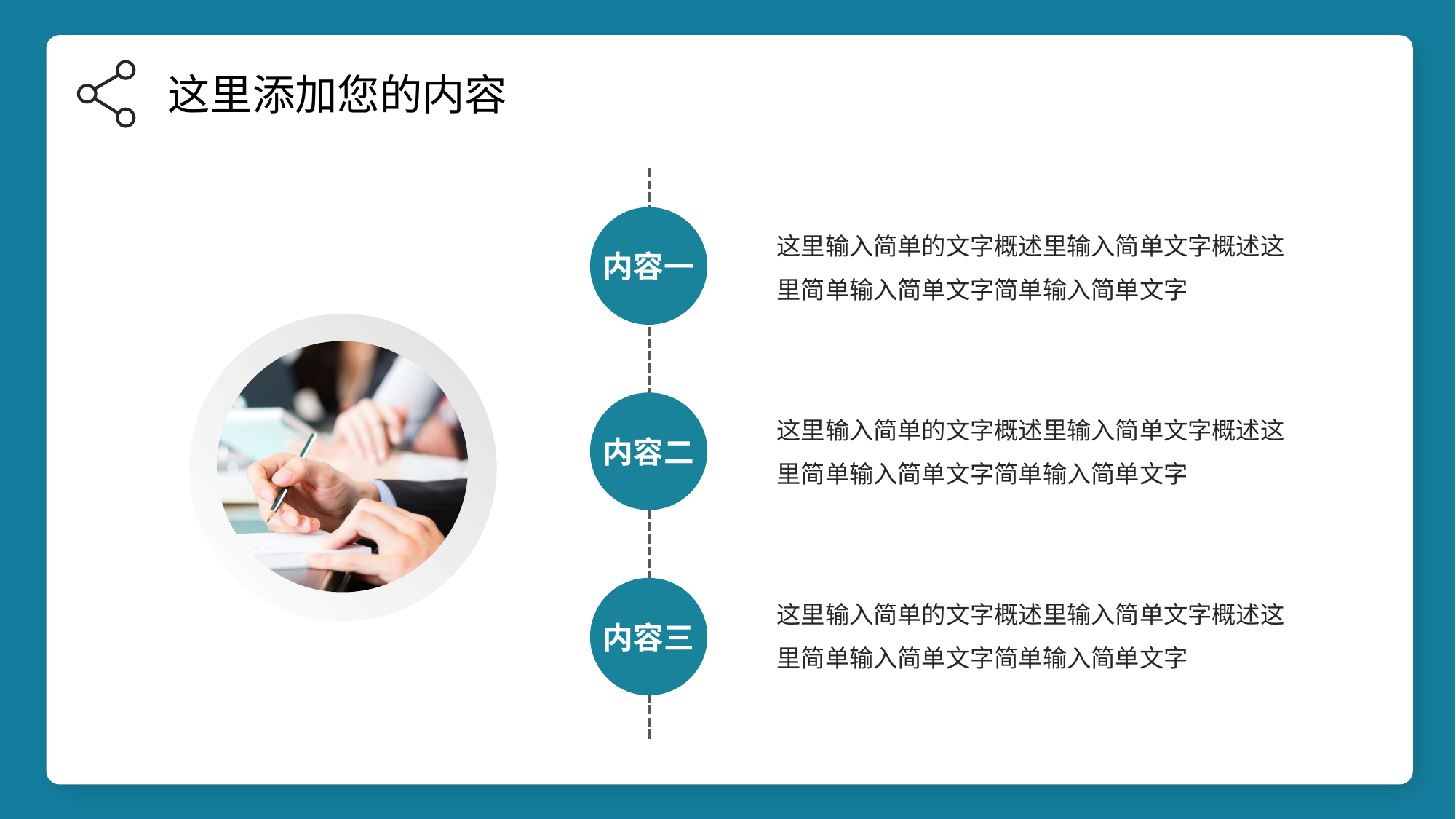

这里添加您的内容
内容一
这里输入简单的文字概述里输入简单文字概述这里简单输入简单文字简单输入简单文字

内容二
这里输入简单的文字概述里输入简单文字概述这里简单输入简单文字简单输入简单文字
内容三
这里输入简单的文字概述里输入简单文字概述这里简单输入简单文字简单输入简单文字